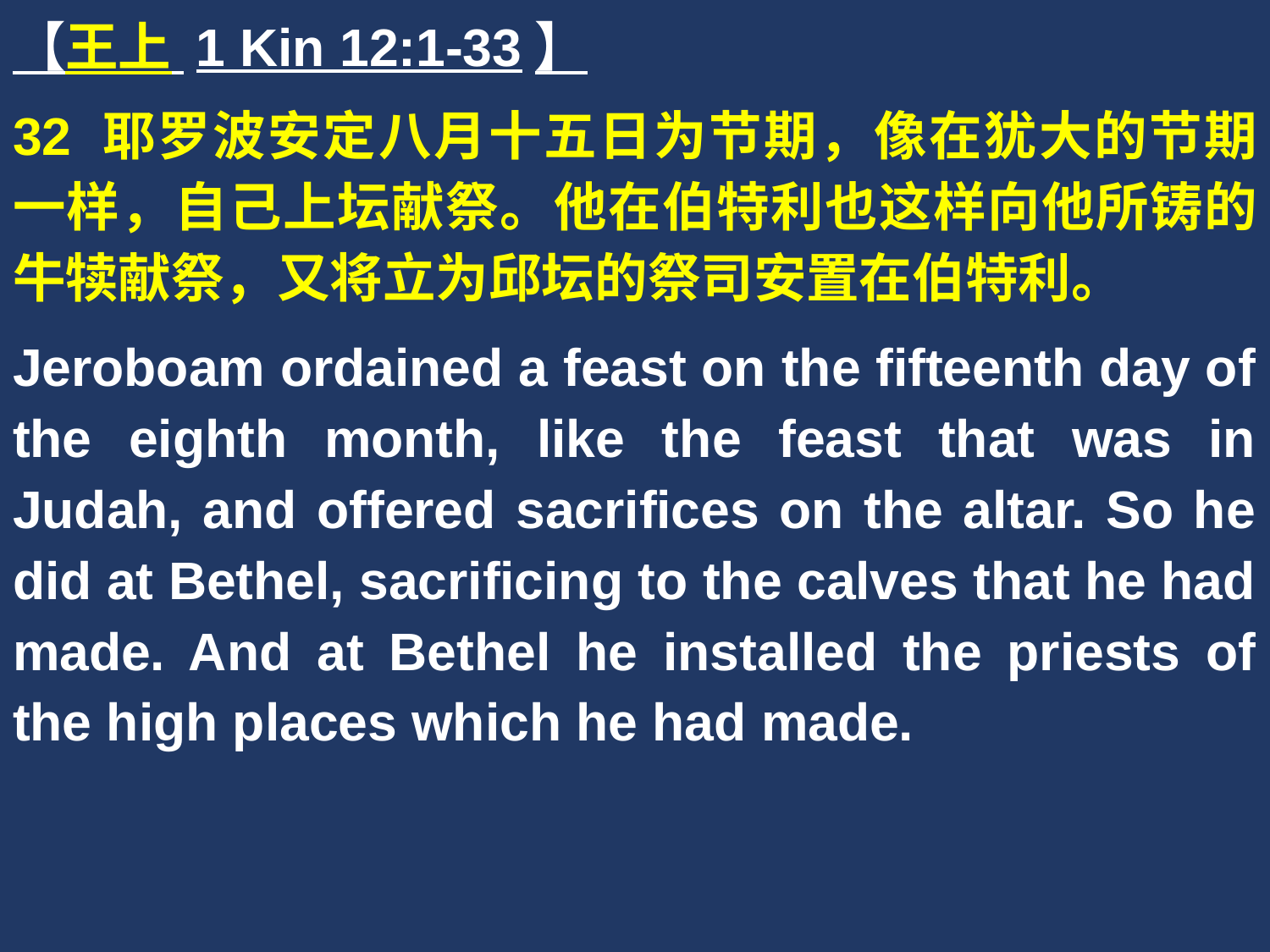

【王上 1 Kin 12:1-33】
32 耶罗波安定八月十五日为节期，像在犹大的节期一样，自己上坛献祭。他在伯特利也这样向他所铸的牛犊献祭，又将立为邱坛的祭司安置在伯特利。
Jeroboam ordained a feast on the fifteenth day of the eighth month, like the feast that was in Judah, and offered sacrifices on the altar. So he did at Bethel, sacrificing to the calves that he had made. And at Bethel he installed the priests of the high places which he had made.